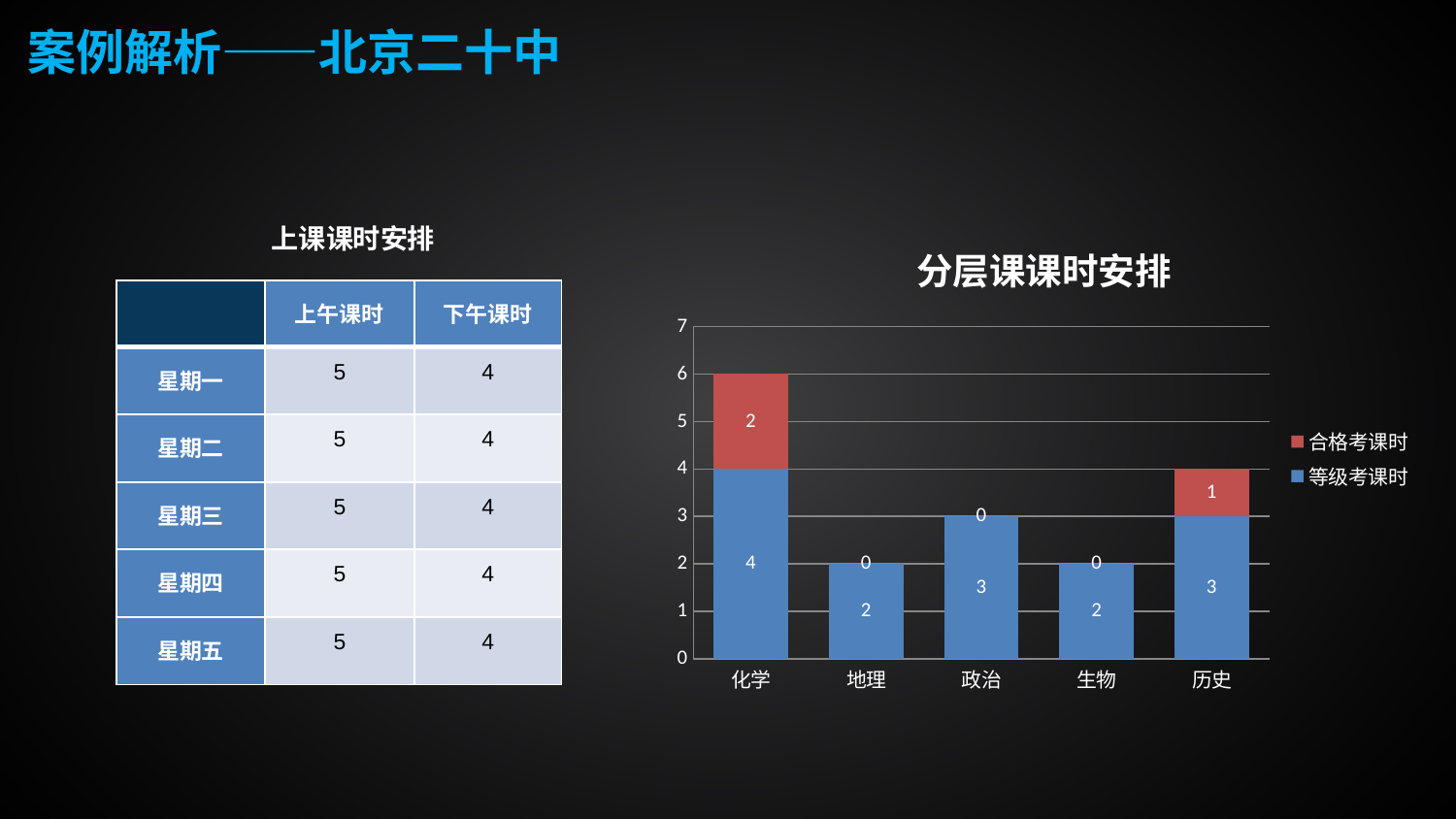

案例解析——北京二十中
上课课时安排

### Chart: 分层课课时安排

| Category | 等级考课时 | 合格考课时 |
|---|---|---|
| 化学 | 4.0 | 2.0 |
| 地理 | 2.0 | 0.0 |
| 政治 | 3.0 | 0.0 |
| 生物 | 2.0 | 0.0 |
| 历史 | 3.0 | 1.0 |
|  | 上午课时 | 下午课时 |
| --- | --- | --- |
| 星期一 | 5 | 4 |
| 星期二 | 5 | 4 |
| 星期三 | 5 | 4 |
| 星期四 | 5 | 4 |
| 星期五 | 5 | 4 |